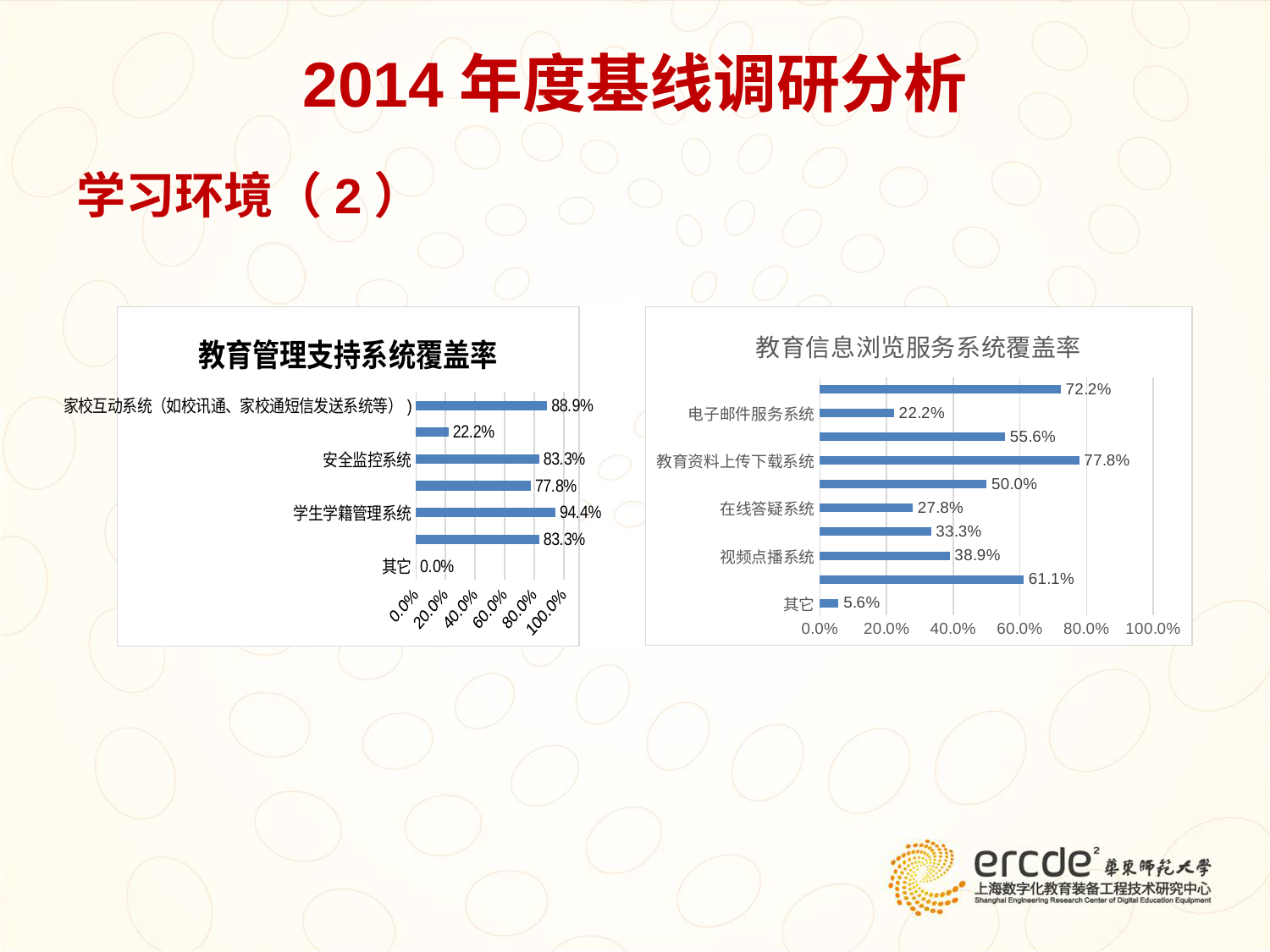

# 2014年度基线调研分析
学习环境（2）

### Chart: 教育管理支持系统覆盖率

| Category |  |
|---|---|
| 其它 | 0.0 |
| 教学教务管理系统 | 0.8333333333333334 |
| 学生学籍管理系统 | 0.9444444444444444 |
| 学生成长电子档案系统 | 0.7777777777777778 |
| 安全监控系统 | 0.8333333333333334 |
| 一卡通系统（如具备门禁、考勤、图书借阅、校内消费等功能）) | 0.2222222222222222 |
| 家校互动系统（如校讯通、家校通短信发送系统等）) | 0.8888888888888888 |

### Chart: 教育信息浏览服务系统覆盖率

| Category |  |
|---|---|
| 其它 | 0.05555555555555555 |
| 网上课程学习系统 | 0.6111111111111112 |
| 视频点播系统 | 0.3888888888888889 |
| 在线考试系统 | 0.3333333333333333 |
| 在线答疑系统 | 0.2777777777777778 |
| 在线讨论社区 | 0.5 |
| 教育资料上传下载系统 | 0.7777777777777778 |
| 电子图书馆阅览系统 | 0.5555555555555556 |
| 电子邮件服务系统 | 0.2222222222222222 |
| 行政后勤管理系统 | 0.7222222222222222 |